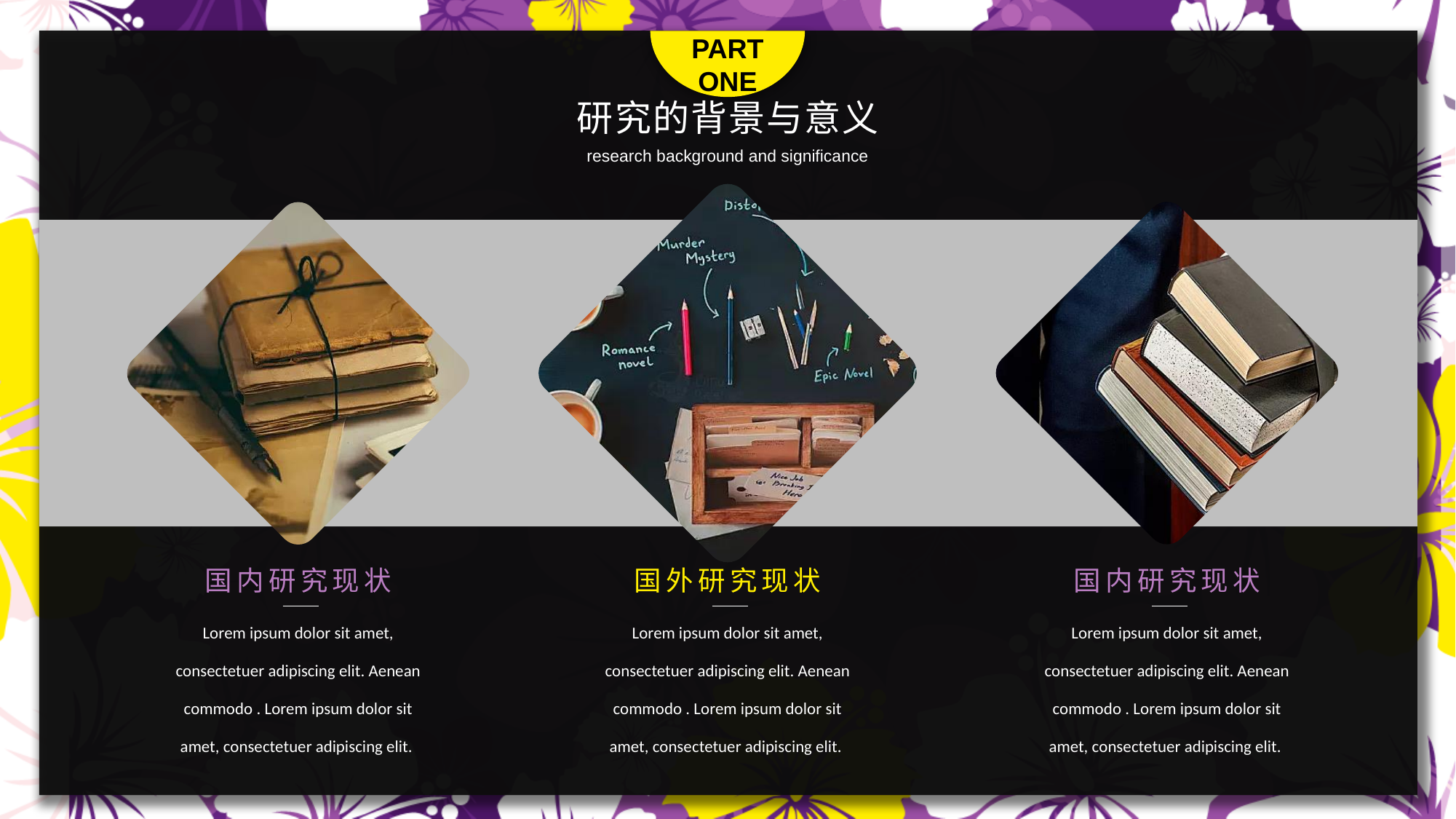

PART ONE
研究的背景与意义
research background and significance

国内研究现状
Lorem ipsum dolor sit amet, consectetuer adipiscing elit. Aenean commodo . Lorem ipsum dolor sit amet, consectetuer adipiscing elit.

国外研究现状
Lorem ipsum dolor sit amet, consectetuer adipiscing elit. Aenean commodo . Lorem ipsum dolor sit amet, consectetuer adipiscing elit.

国内研究现状
Lorem ipsum dolor sit amet, consectetuer adipiscing elit. Aenean commodo . Lorem ipsum dolor sit amet, consectetuer adipiscing elit.